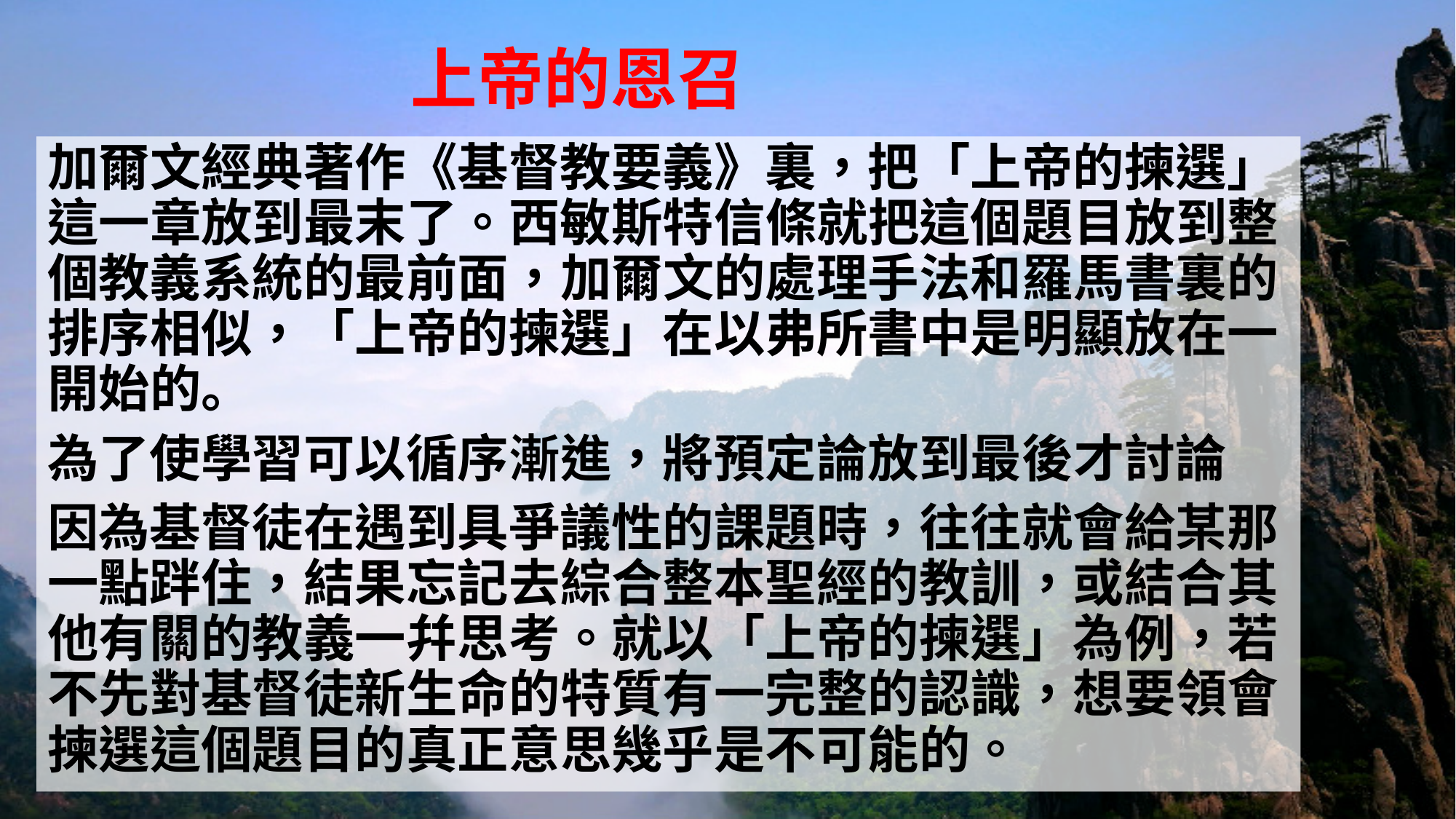

# 上帝的恩召
加爾文經典著作《基督教要義》裏，把「上帝的揀選」這一章放到最末了。西敏斯特信條就把這個題目放到整個教義系統的最前面，加爾文的處理手法和羅馬書裏的排序相似，「上帝的揀選」在以弗所書中是明顯放在一開始的。
為了使學習可以循序漸進，將預定論放到最後才討論
因為基督徒在遇到具爭議性的課題時，往往就會給某那一點跘住，結果忘記去綜合整本聖經的教訓，或結合其他有關的教義一幷思考。就以「上帝的揀選」為例，若不先對基督徒新生命的特質有一完整的認識，想要領會揀選這個題目的真正意思幾乎是不可能的。